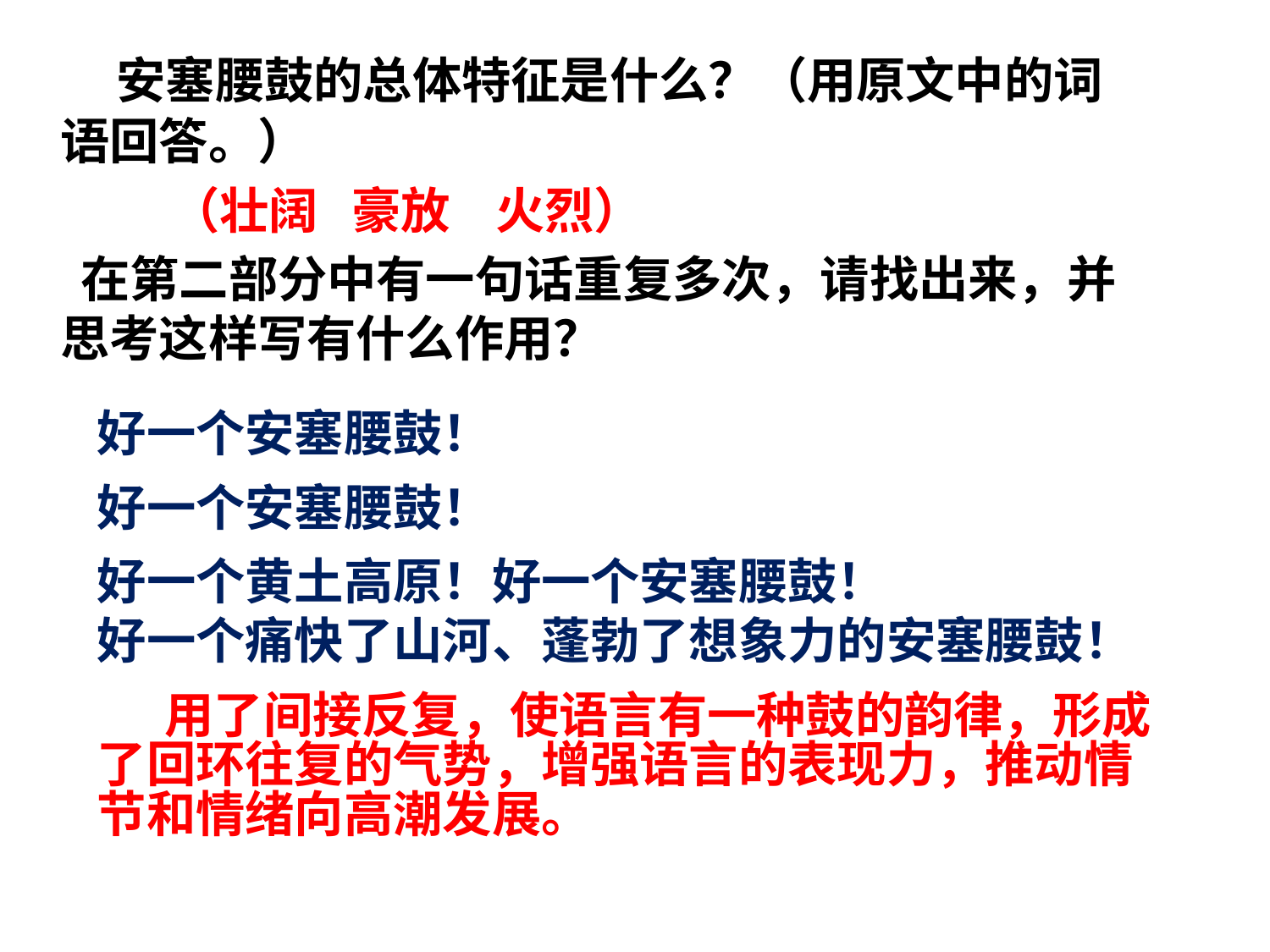

安塞腰鼓的总体特征是什么？（用原文中的词语回答。）
             （壮阔   豪放    火烈）
     在第二部分中有一句话重复多次，请找出来，并思考这样写有什么作用？

好一个安塞腰鼓！
好一个安塞腰鼓！
好一个黄土高原！好一个安塞腰鼓！
好一个痛快了山河、蓬勃了想象力的安塞腰鼓！
      用了间接反复，使语言有一种鼓的韵律，形成了回环往复的气势，增强语言的表现力，推动情节和情绪向高潮发展。